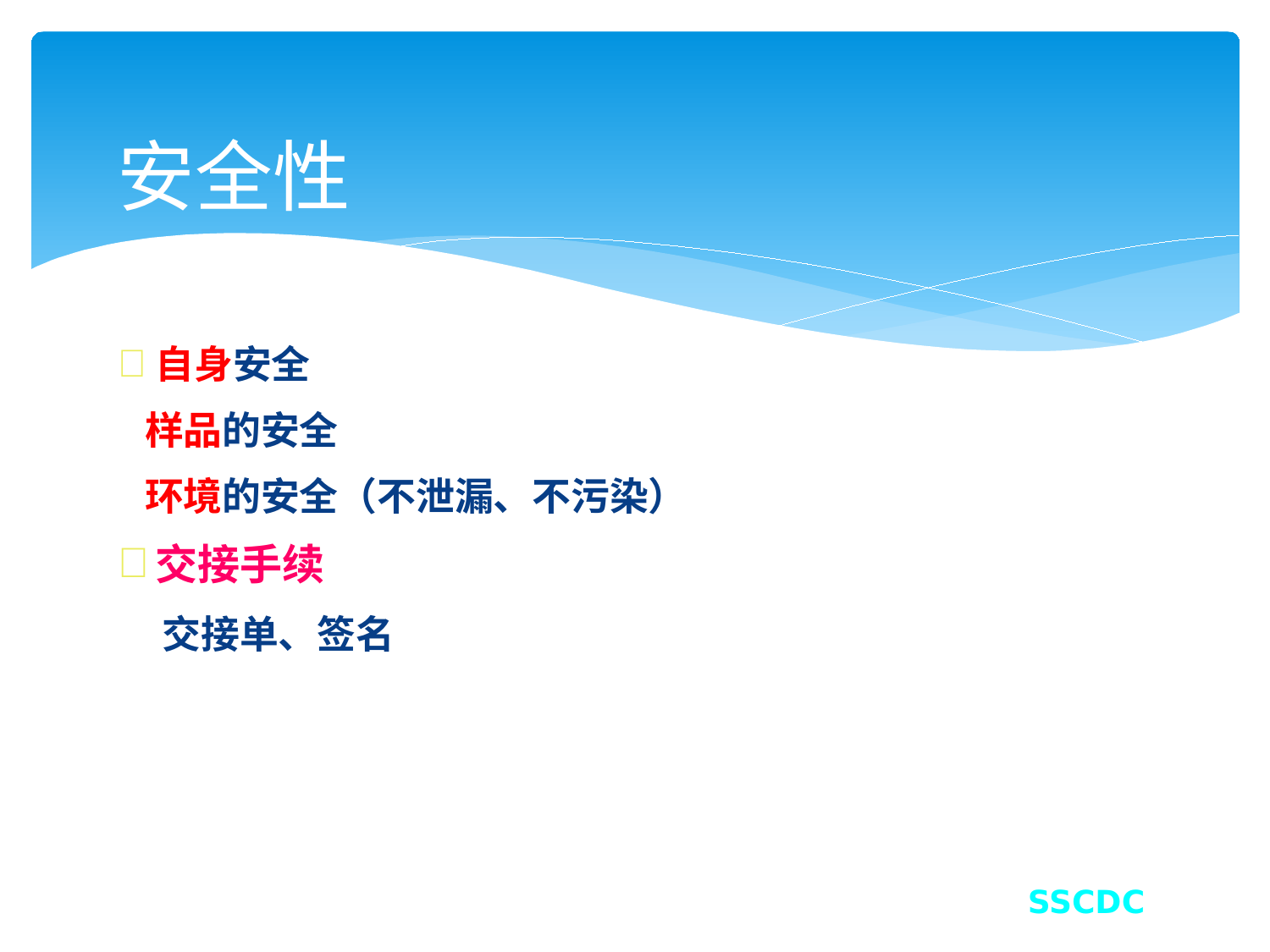

# 安全性

自身安全
  样品的安全
  环境的安全（不泄漏、不污染）
交接手续
    交接单、签名
SSCDC